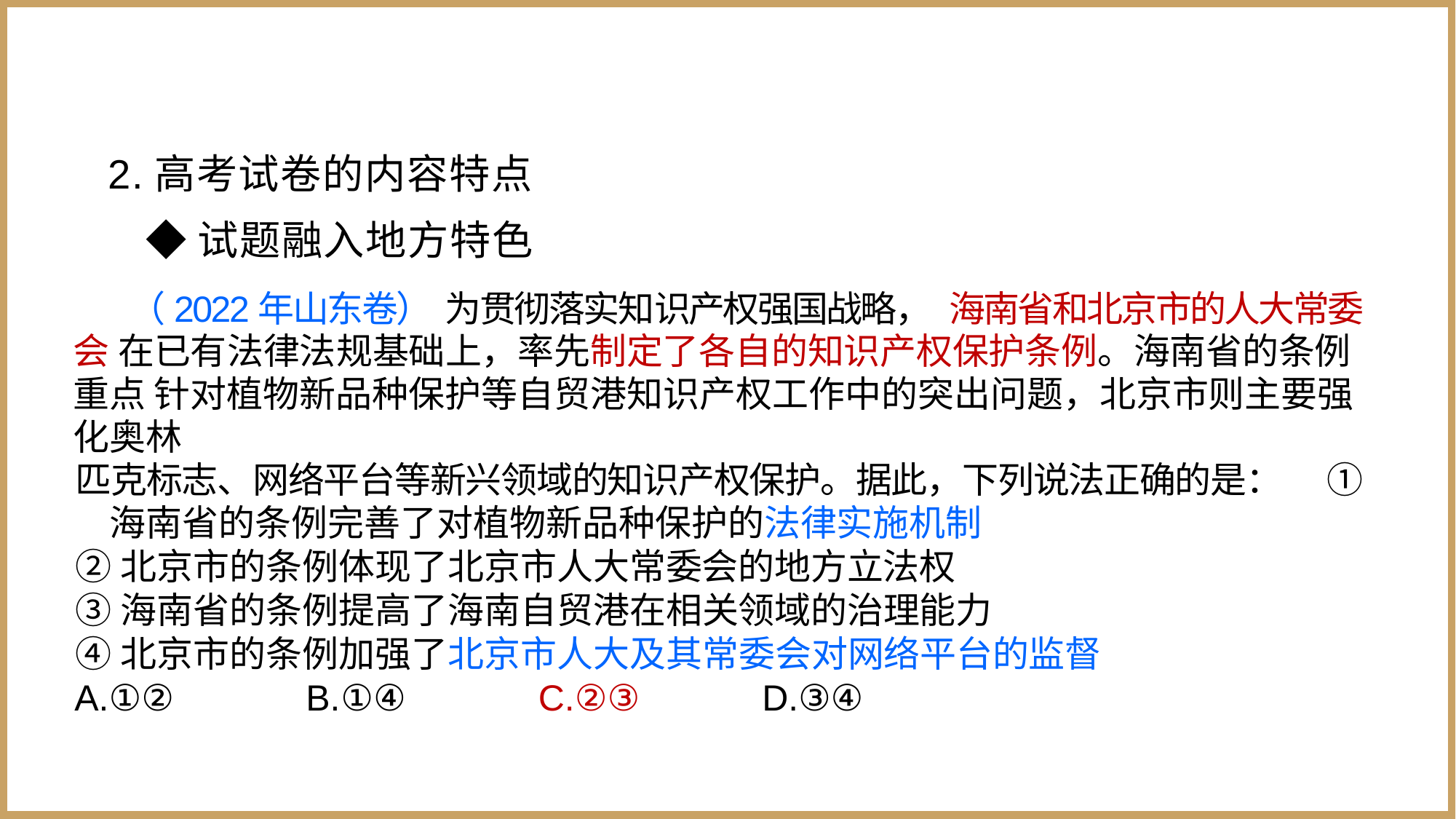

2.高考试卷的内容特点
◆试题融入地方特色
（2022年山东卷） 为贯彻落实知识产权强国战略， 海南省和北京市的人大常委会 在已有法律法规基础上，率先制定了各自的知识产权保护条例。海南省的条例重点 针对植物新品种保护等自贸港知识产权工作中的突出问题，北京市则主要强化奥林
匹克标志、网络平台等新兴领域的知识产权保护。据此，下列说法正确的是：      ①海南省的条例完善了对植物新品种保护的法律实施机制
②北京市的条例体现了北京市人大常委会的地方立法权
③海南省的条例提高了海南自贸港在相关领域的治理能力
④北京市的条例加强了北京市人大及其常委会对网络平台的监督
A.①②             B.①④             C.②③            D.③④